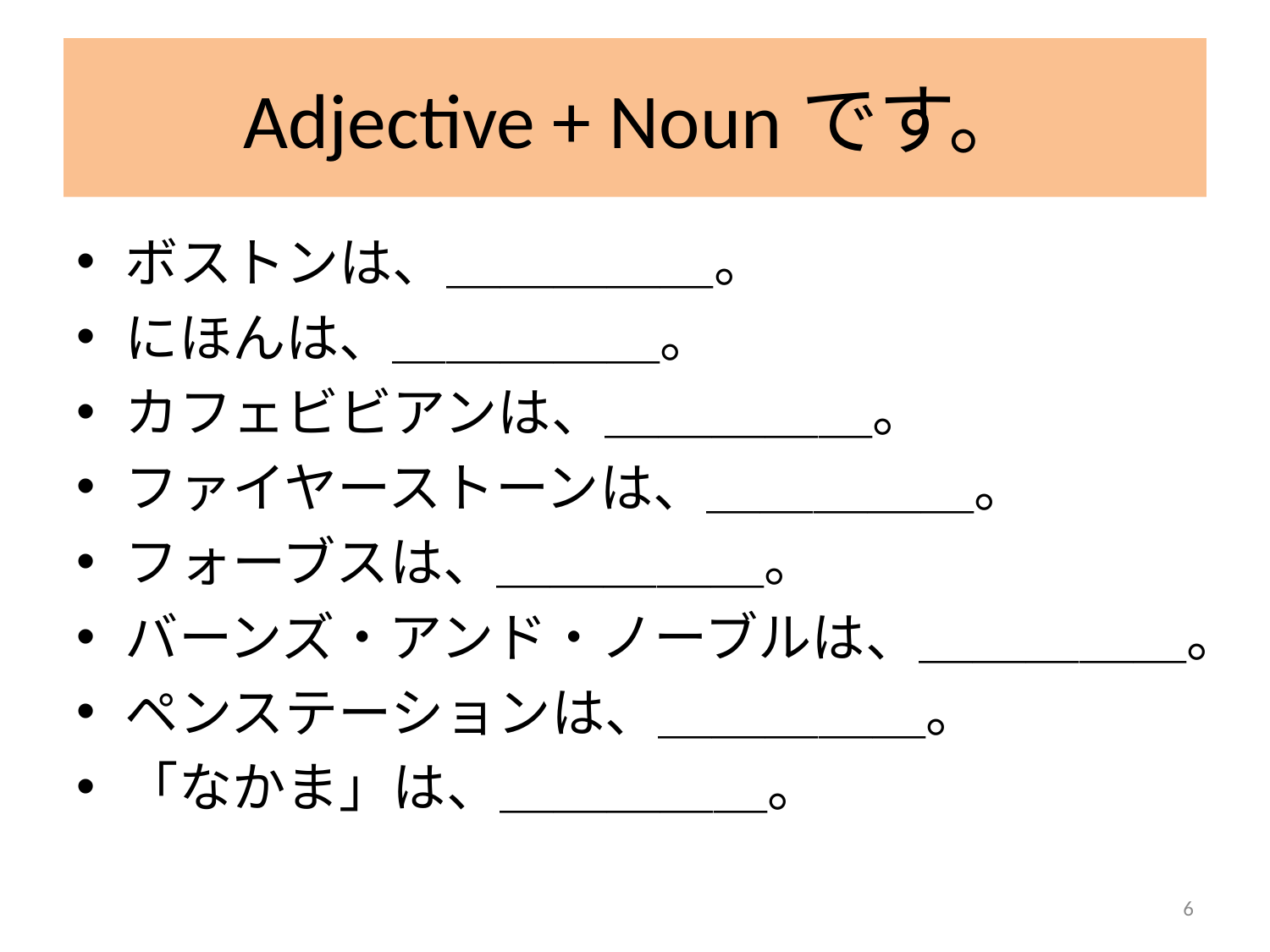

# Adjective + Nounです。
ボストンは、＿＿＿＿＿。
にほんは、＿＿＿＿＿。
カフェビビアンは、＿＿＿＿＿。
ファイヤーストーンは、＿＿＿＿＿。
フォーブスは、＿＿＿＿＿。
バーンズ・アンド・ノーブルは、＿＿＿＿＿。
ペンステーションは、＿＿＿＿＿。
「なかま」は、＿＿＿＿＿。
6